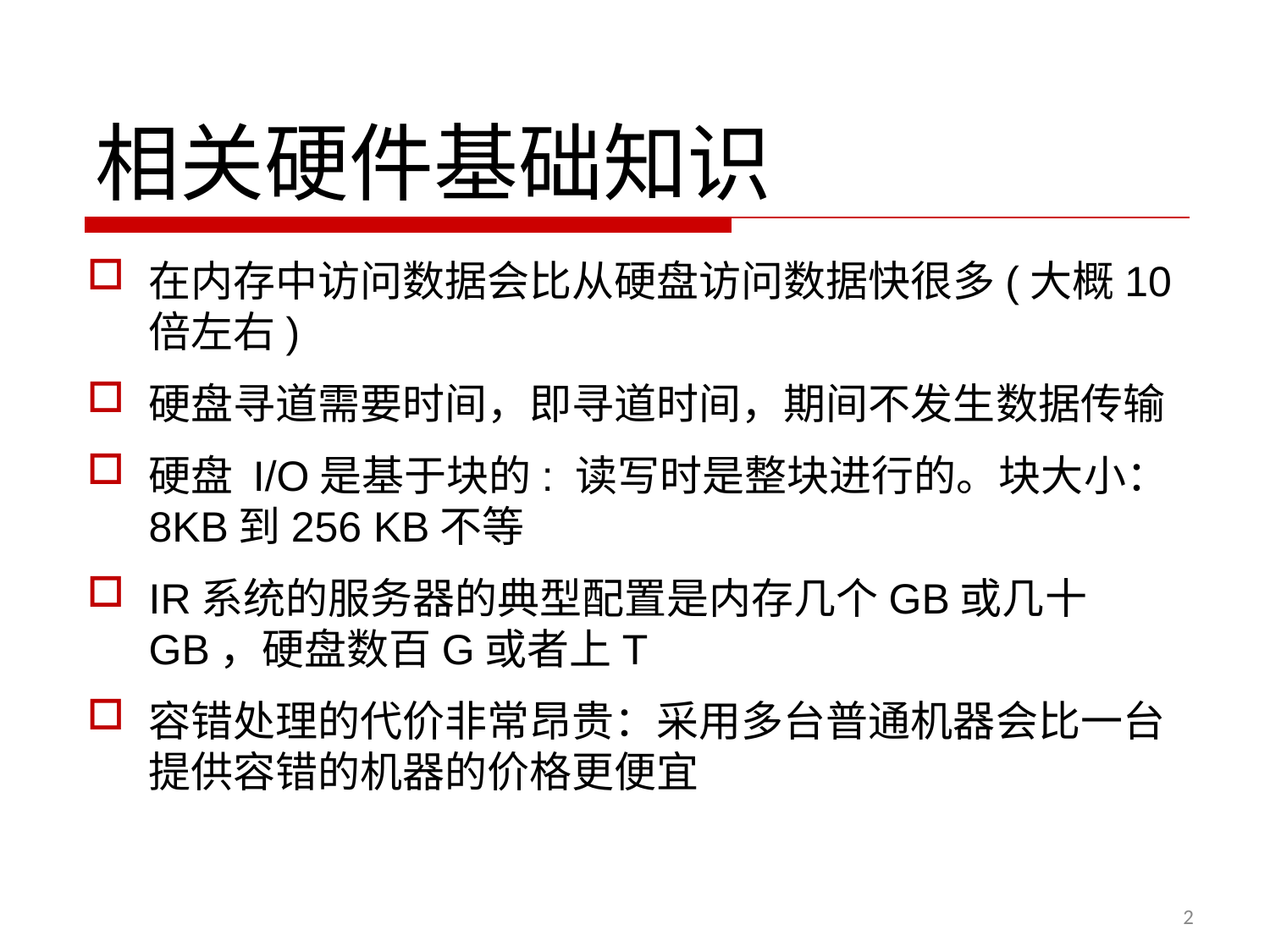

# 相关硬件基础知识
在内存中访问数据会比从硬盘访问数据快很多(大概10倍左右)
硬盘寻道需要时间，即寻道时间，期间不发生数据传输
硬盘 I/O是基于块的: 读写时是整块进行的。块大小：8KB到256 KB不等
IR系统的服务器的典型配置是内存几个GB或几十GB，硬盘数百G或者上T
容错处理的代价非常昂贵：采用多台普通机器会比一台提供容错的机器的价格更便宜
2